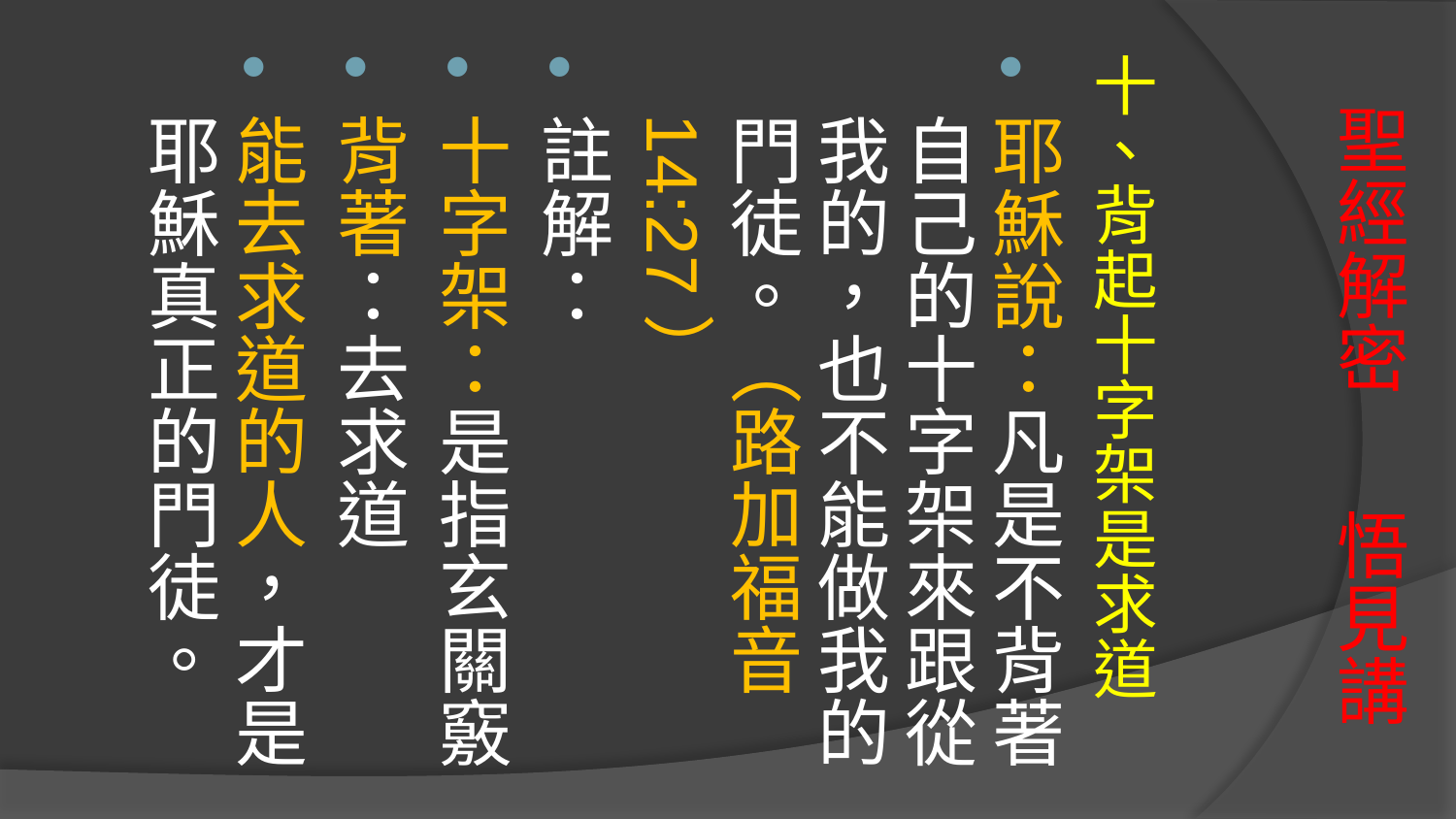

十、背起十字架是求道
耶穌說：凡是不背著自己的十字架來跟從我的，也不能做我的門徒。（路加福音 14:27）
註解：
十字架：是指玄關竅
背著：去求道
能去求道的人，才是耶穌真正的門徒。

# 聖經解密       悟見講